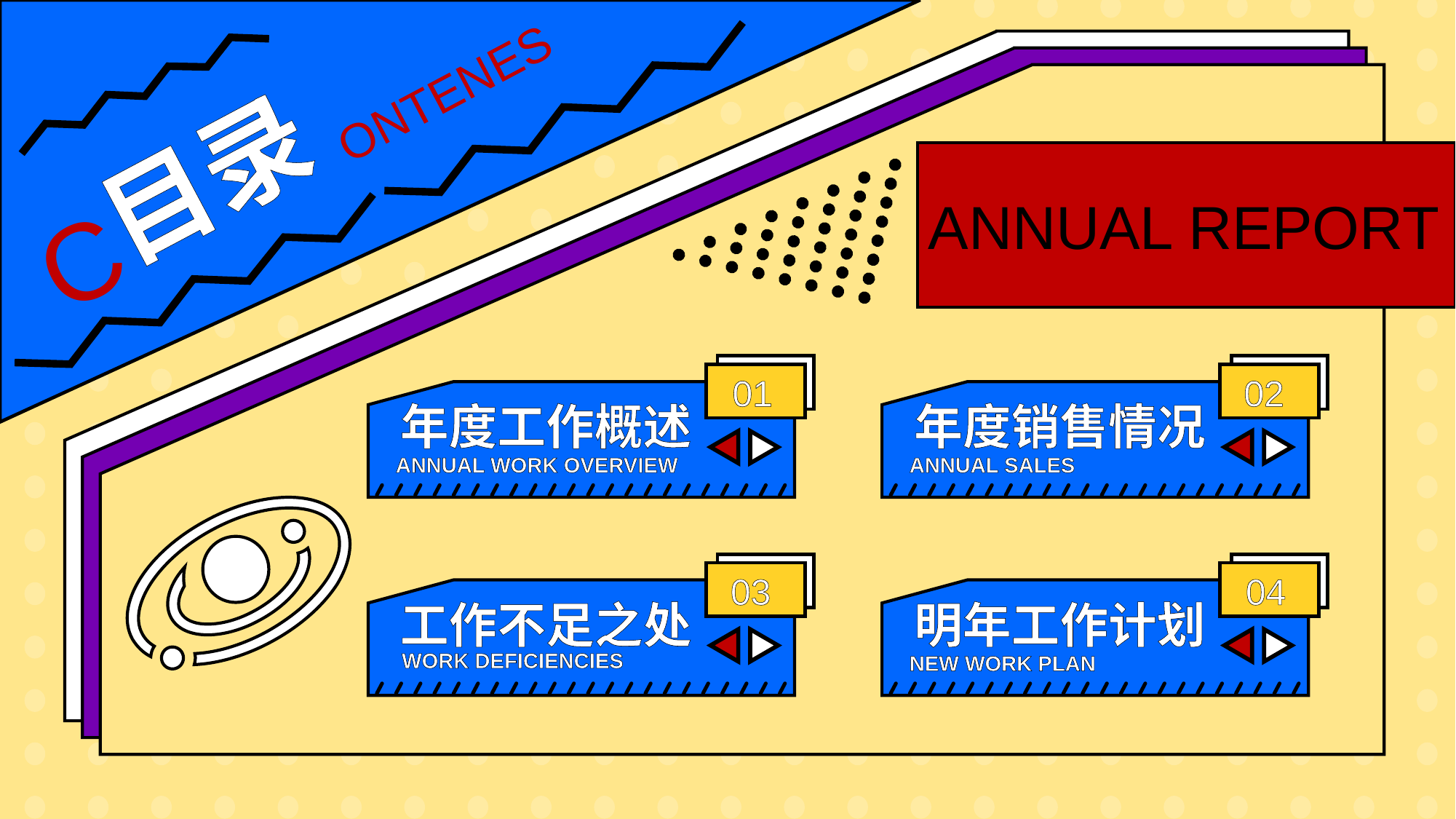

C        ONTENES

目录

ANNUAL REPORT

01
02

年度工作概述
年度销售情况

ANNUAL WORK OVERVIEW
ANNUAL SALES

03
04

工作不足之处
明年工作计划

 WORK DEFICIENCIES
NEW WORK PLAN